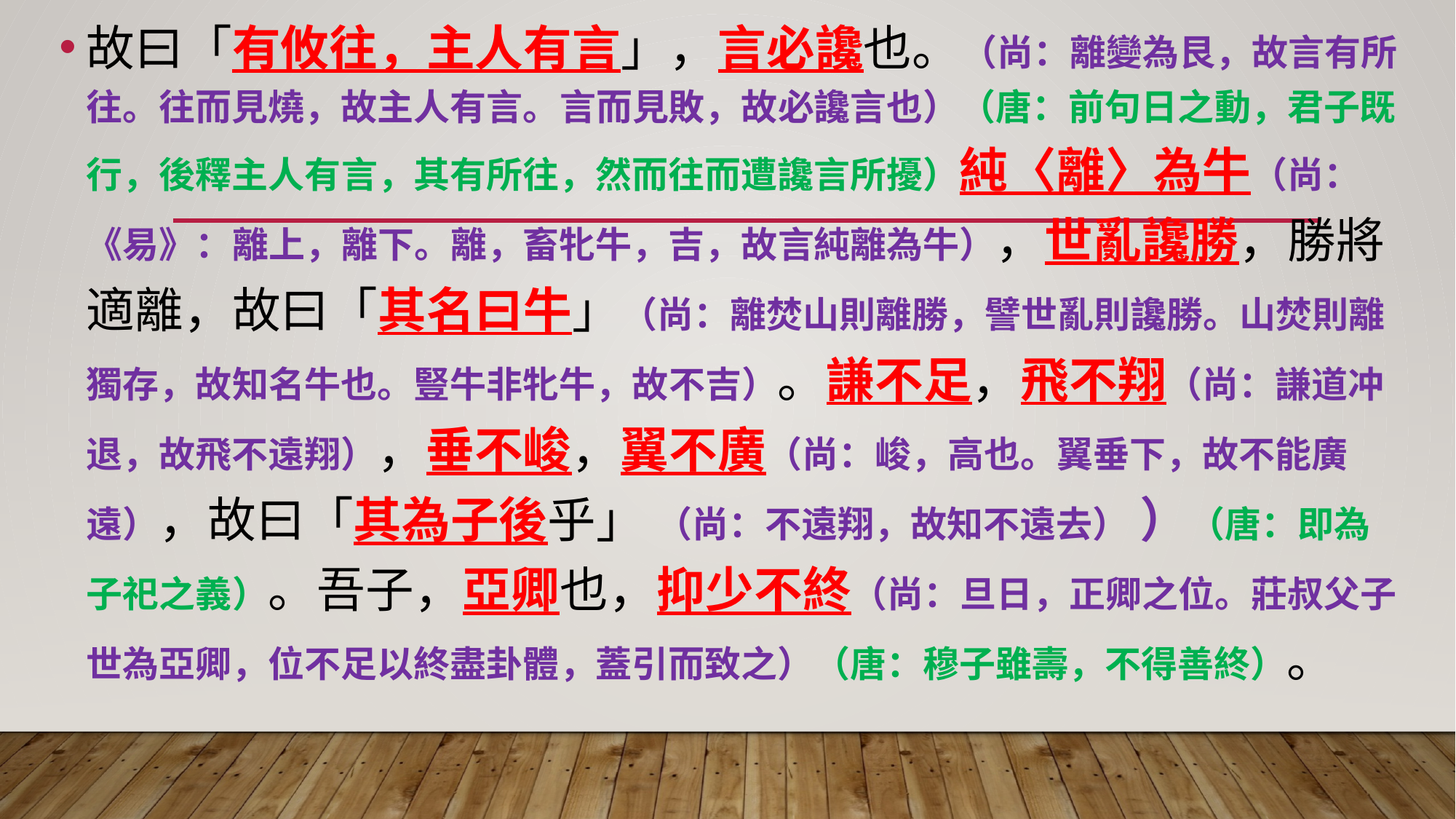

故曰「有攸往，主人有言」，言必讒也。（尚：離變為艮，故言有所往。往而見燒，故主人有言。言而見敗，故必讒言也）（唐：前句日之動，君子既行，後釋主人有言，其有所往，然而往而遭讒言所擾）純〈離〉為牛（尚：《易》：離上，離下。離，畜牝牛，吉，故言純離為牛），世亂讒勝，勝將適離，故曰「其名曰牛」（尚：離焚山則離勝，譬世亂則讒勝。山焚則離獨存，故知名牛也。豎牛非牝牛，故不吉）。謙不足，飛不翔（尚：謙道冲退，故飛不遠翔），垂不峻，翼不廣（尚：峻，高也。翼垂下，故不能廣遠），故曰「其為子後乎」 （尚：不遠翔，故知不遠去） ）（唐：即為子祀之義）。吾子，亞卿也，抑少不終（尚：旦日，正卿之位。莊叔父子世為亞卿，位不足以終盡卦體，蓋引而致之）（唐：穆子雖壽，不得善終）。